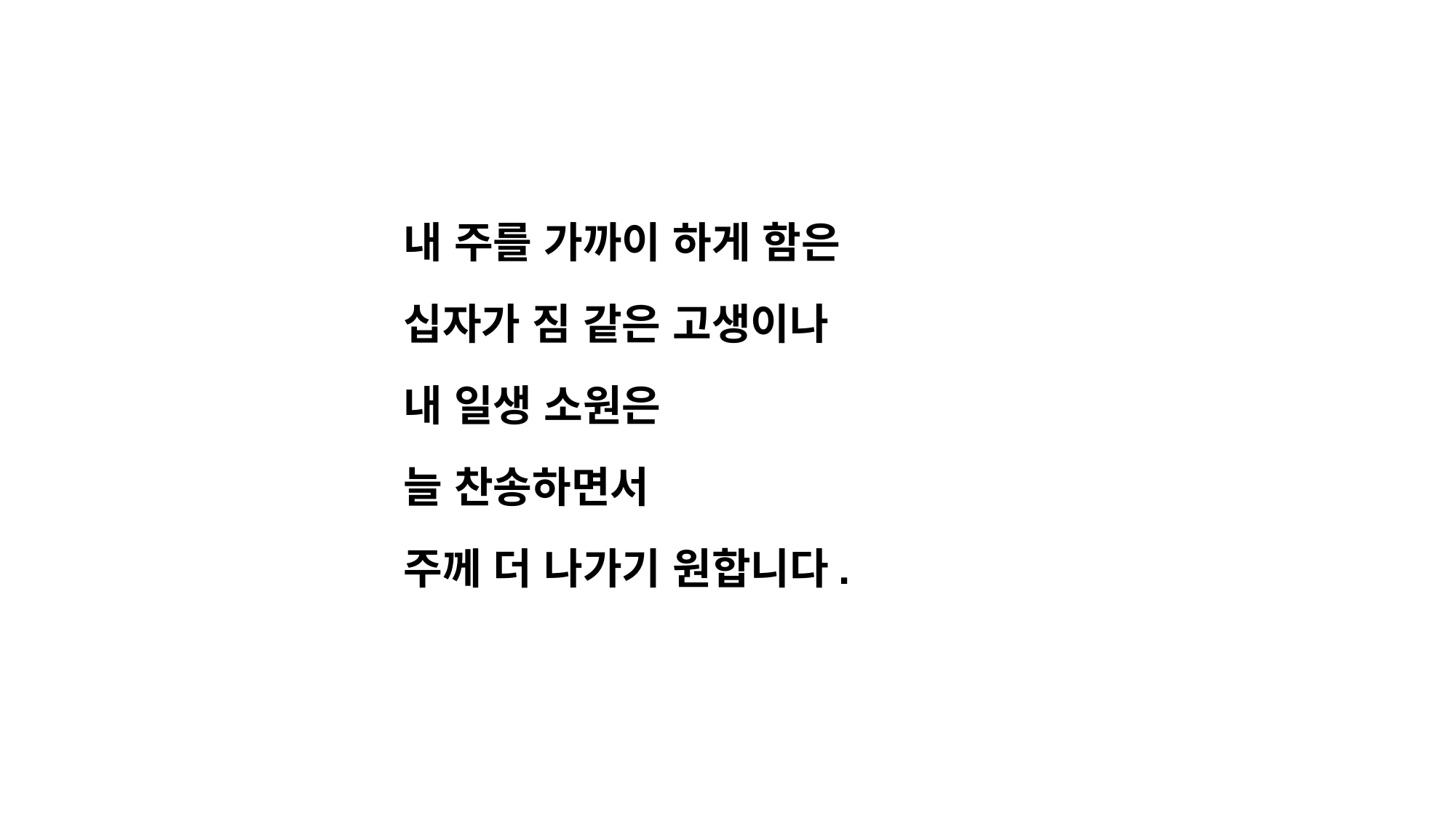

내 주를 가까이 하게 함은
십자가 짐 같은 고생이나
내 일생 소원은
늘 찬송하면서
주께 더 나가기 원합니다.